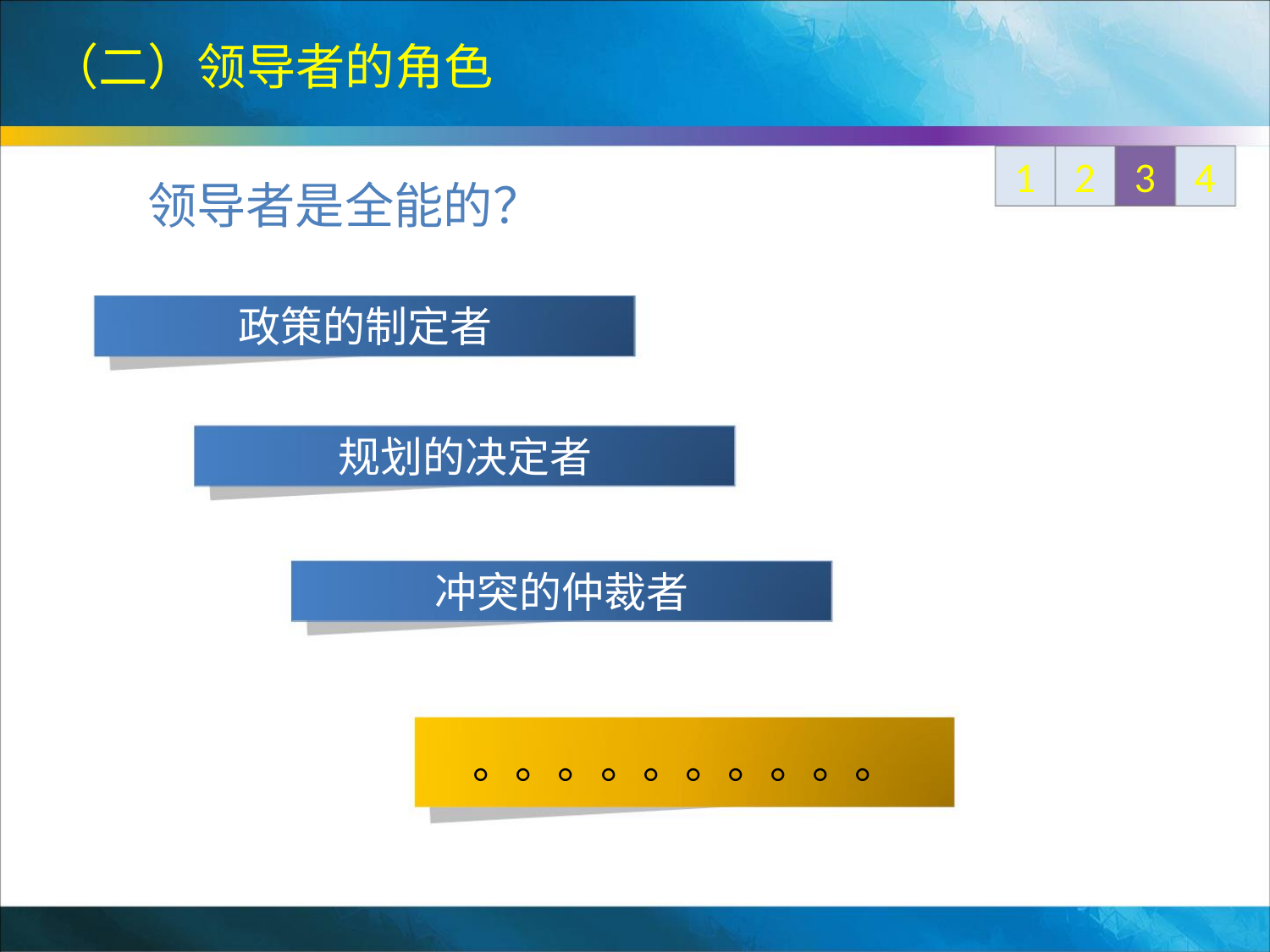

（二）领导者的角色
1 2 3 4
领导者是全能的？
政策的制定者
规划的决定者
冲突的仲裁者
。。。。。。。。。。